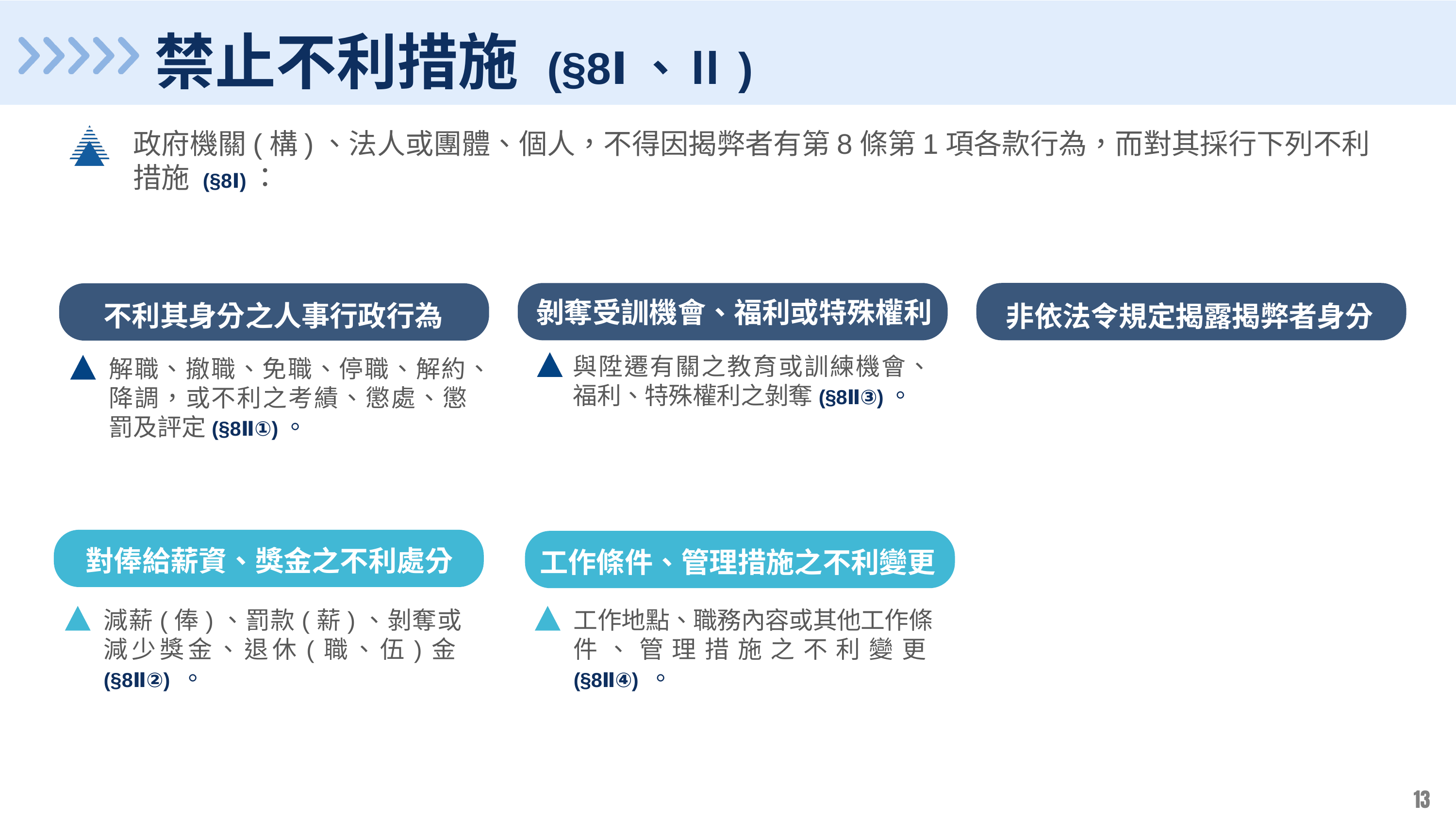

禁止不利措施 (§8Ⅰ、Ⅱ)

政府機關(構)、法人或團體、個人，不得因揭弊者有第8條第1項各款行為，而對其採行下列不利措施 (§8Ⅰ)：

非依法令規定揭露揭弊者身分

剝奪受訓機會、福利或特殊權利
與陞遷有關之教育或訓練機會、福利、特殊權利之剝奪(§8Ⅱ③)。

不利其身分之人事行政行為
解職、撤職、免職、停職、解約、降調，或不利之考績、懲處、懲罰及評定(§8Ⅱ①)。

對俸給薪資、獎金之不利處分
減薪(俸)、罰款(薪)、剝奪或減少獎金、退休(職、伍)金(§8Ⅱ②) 。

工作條件、管理措施之不利變更
工作地點、職務內容或其他工作條件、管理措施之不利變更(§8Ⅱ④) 。

13